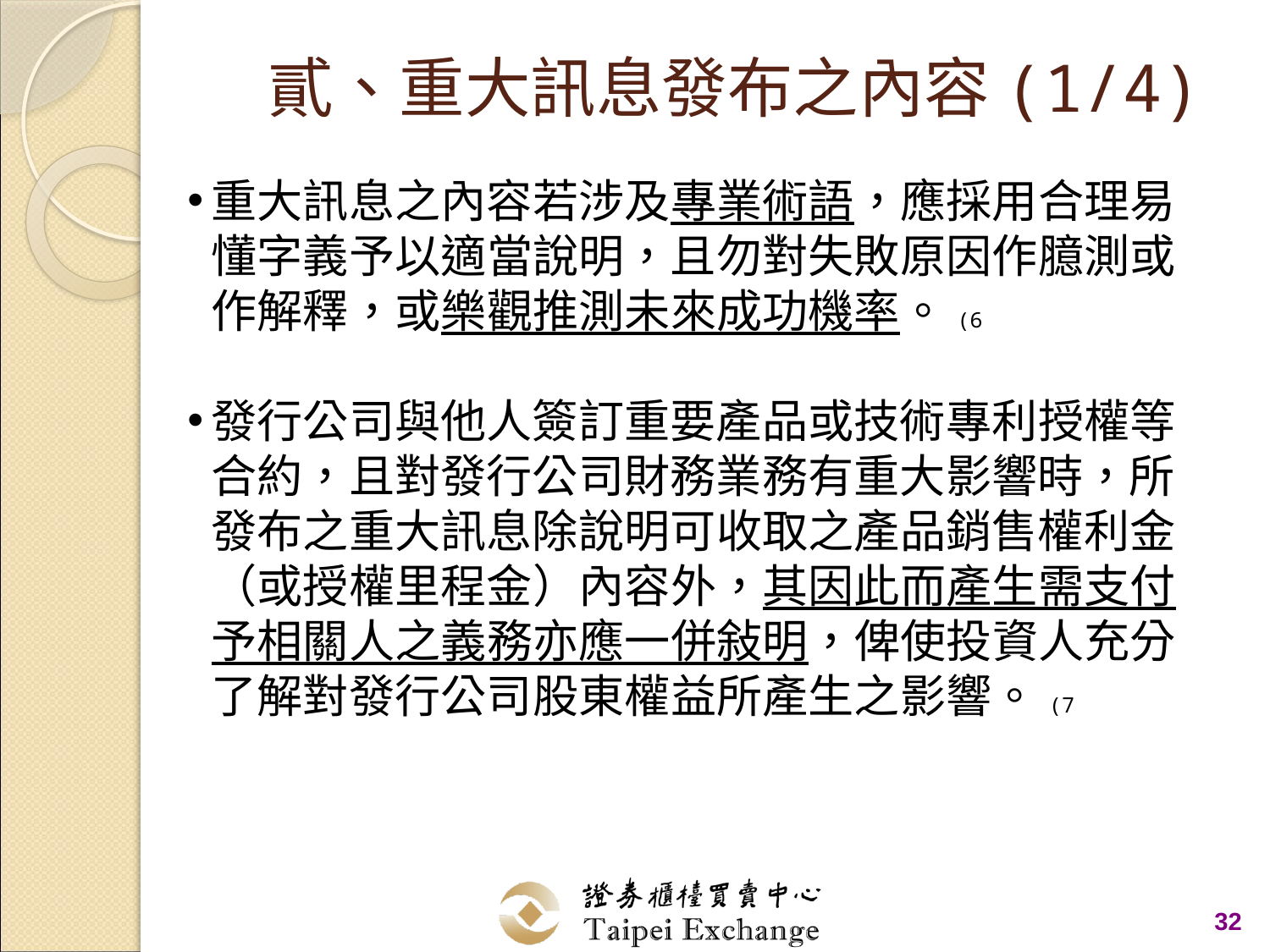

# 貳、重大訊息發布之內容(1/4)
重大訊息之內容若涉及專業術語，應採用合理易懂字義予以適當說明，且勿對失敗原因作臆測或作解釋，或樂觀推測未來成功機率。(6

發行公司與他人簽訂重要產品或技術專利授權等合約，且對發行公司財務業務有重大影響時，所發布之重大訊息除說明可收取之產品銷售權利金（或授權里程金）內容外，其因此而產生需支付予相關人之義務亦應一併敍明，俾使投資人充分了解對發行公司股東權益所產生之影響。(7

32